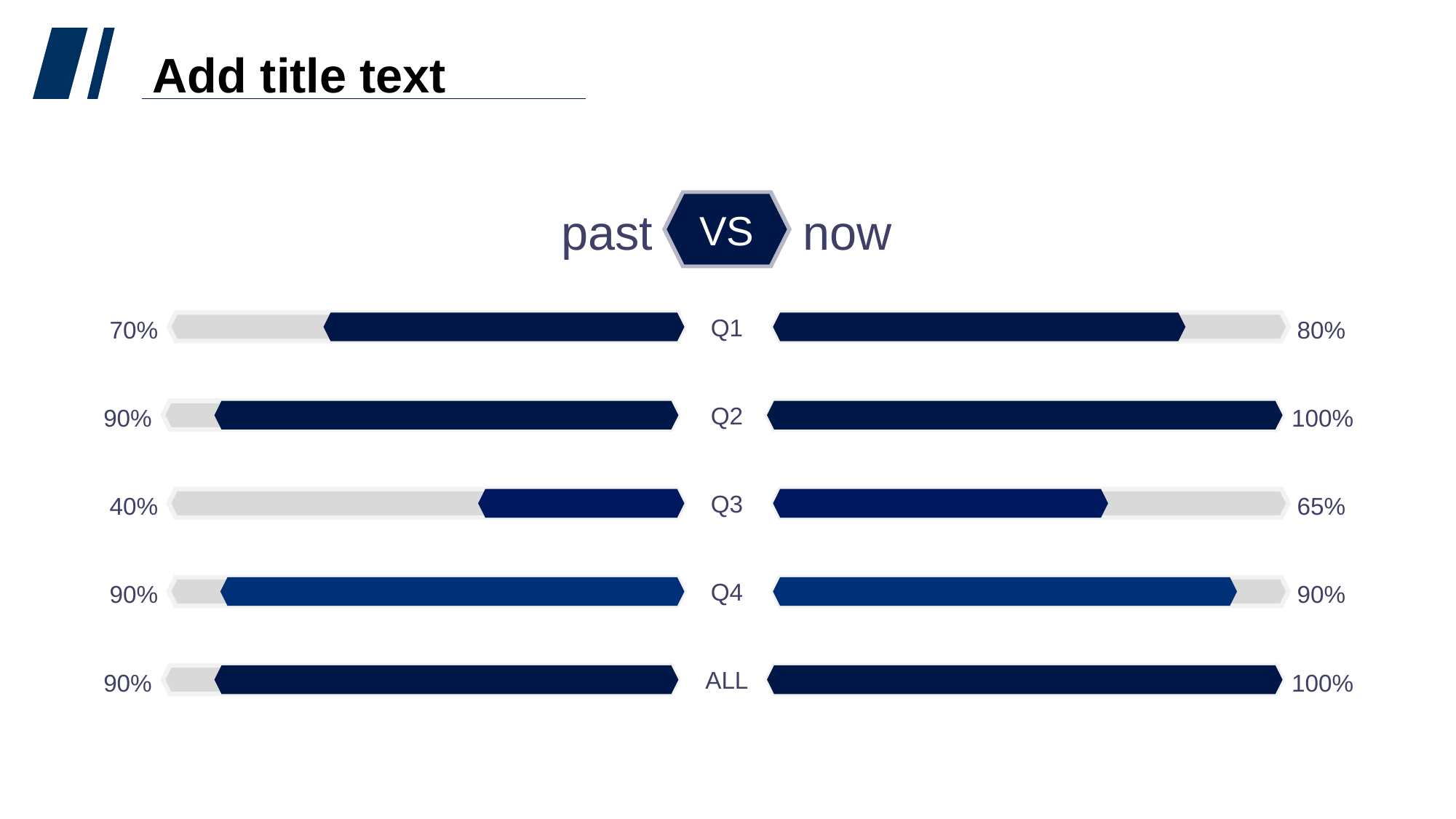

Add title text

VS
past
now
Q1
70%
80%

Q2
90%
100%

Q3
40%
65%

Q4
90%
90%

ALL
90%
100%

PPT下载 http://www.1ppt.com/xiazai/